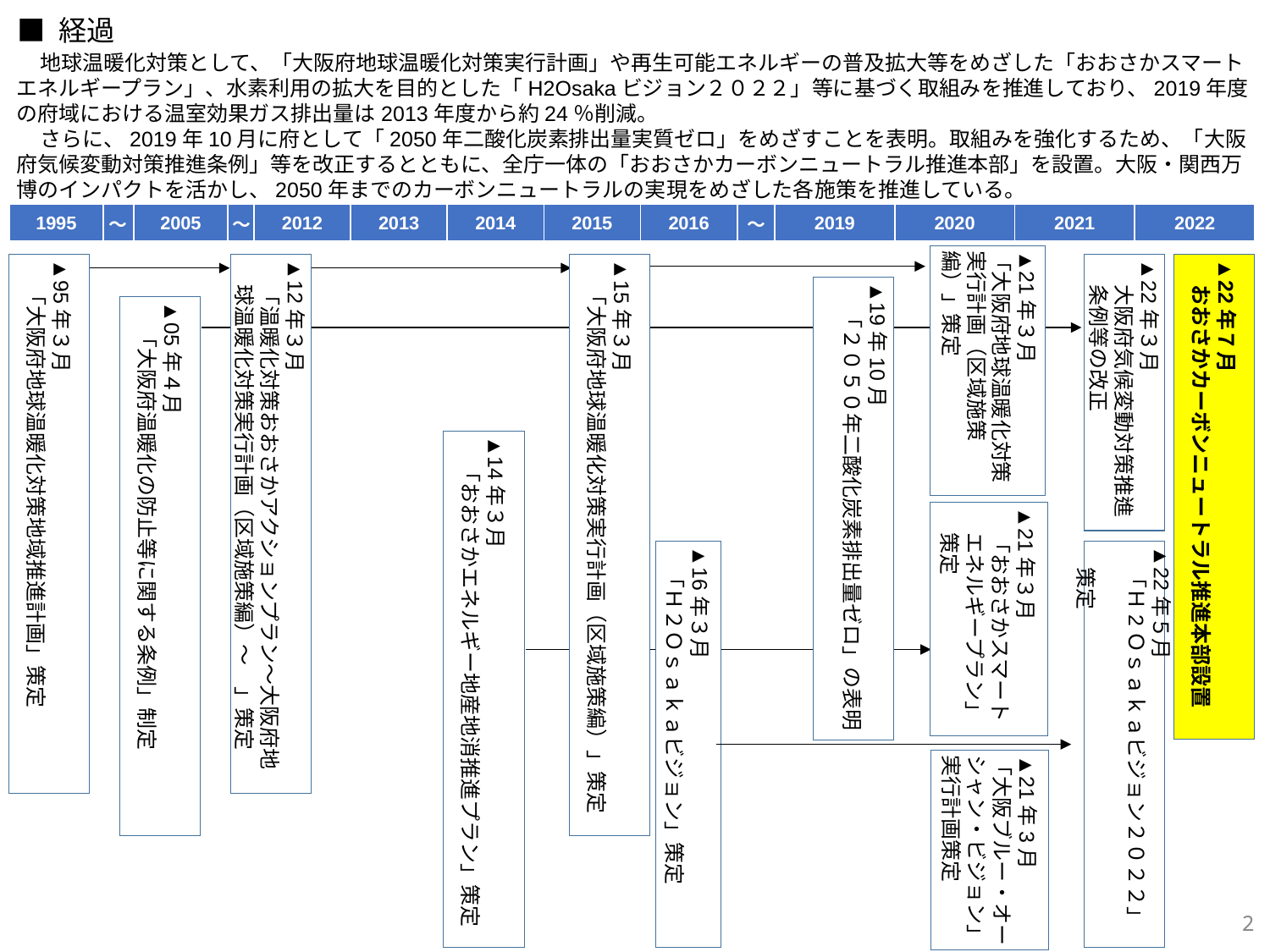

■ 経過
地球温暖化対策として、「大阪府地球温暖化対策実行計画」や再生可能エネルギーの普及拡大等をめざした「おおさかスマートエネルギープラン」、水素利用の拡大を目的とした「H2Osakaビジョン２０２２」等に基づく取組みを推進しており、2019年度の府域における温室効果ガス排出量は2013年度から約24％削減。
さらに、2019年10月に府として「2050年二酸化炭素排出量実質ゼロ」をめざすことを表明。取組みを強化するため、「大阪府気候変動対策推進条例」等を改正するとともに、全庁一体の「おおさかカーボンニュートラル推進本部」を設置。大阪・関西万博のインパクトを活かし、2050年までのカーボンニュートラルの実現をめざした各施策を推進している。
| 1995 | ～ | 2005 | ～ | 2012 | 2013 | 2014 | 2015 | 2016 | ～ | 2019 | 2020 | 2021 | 2022 |
| --- | --- | --- | --- | --- | --- | --- | --- | --- | --- | --- | --- | --- | --- |
▲21年３月
「大阪府地球温暖化対策実行計画（区域施策編）」策定
▲95年３月
「大阪府地球温暖化対策地域推進計画」策定
▲22年３月
大阪府気候変動対策推進条例等の改正
▲12年３月
「温暖化対策おおさかアクションプラン～大阪府地球温暖化対策実行計画（区域施策編）～　」策定
▲15年３月
「大阪府地球温暖化対策実行計画（区域施策編）」策定
▲22年７月
おおさかカーボンニュートラル推進本部設置
▲19年10月
「２０５０年二酸化炭素排出量ゼロ」の表明

▲05年４月
「大阪府温暖化の防止等に関する条例」制定
▲14年３月
「おおさかエネルギー地産地消推進プラン」策定
▲21年３月
「おおさかスマートエネルギープラン」策定
▲16年３月
　「Ｈ２Ｏｓａｋａビジョン」策定
▲22年５月
　「Ｈ2Ｏｓａｋａビジョン２０２２」
　策定
▲21年3月
「大阪ブルー・オーシャン・ビジョン」実行計画策定
2